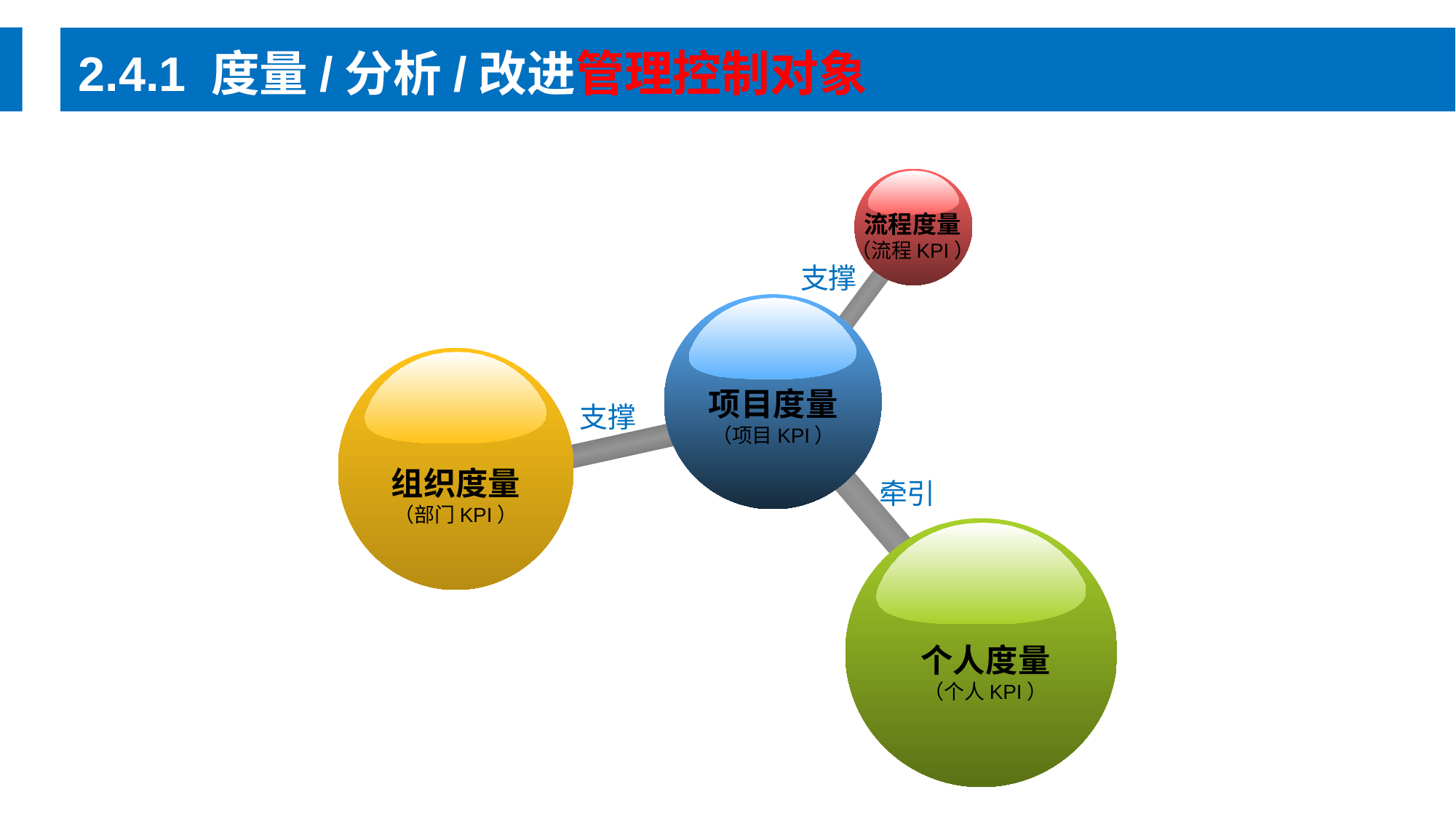

2.4.1 度量/分析/改进管理控制对象

流程度量
（流程KPI）

项目度量
（项目KPI）

组织度量
（部门KPI）

个人度量
（个人KPI）
支撑
支撑
牵引
49